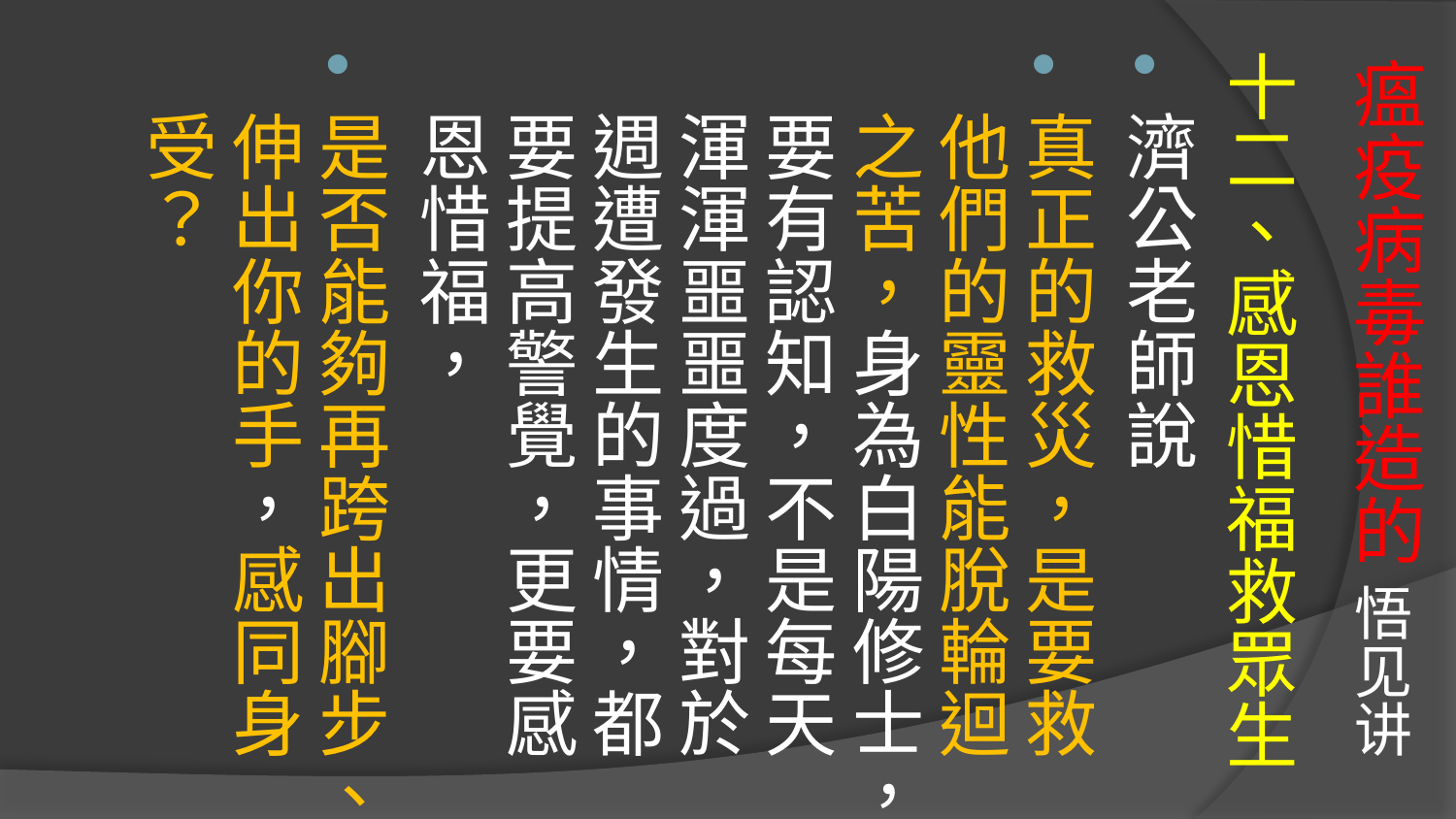

# 瘟疫病毒誰造的 悟见讲
十二、感恩惜福救眾生
濟公老師說
真正的救災，是要救他們的靈性能脫輪迴之苦，身為白陽修士，要有認知，不是每天渾渾噩噩度過，對於週遭發生的事情，都要提高警覺，更要感恩惜福，
是否能夠再跨出腳步、伸出你的手，感同身受？